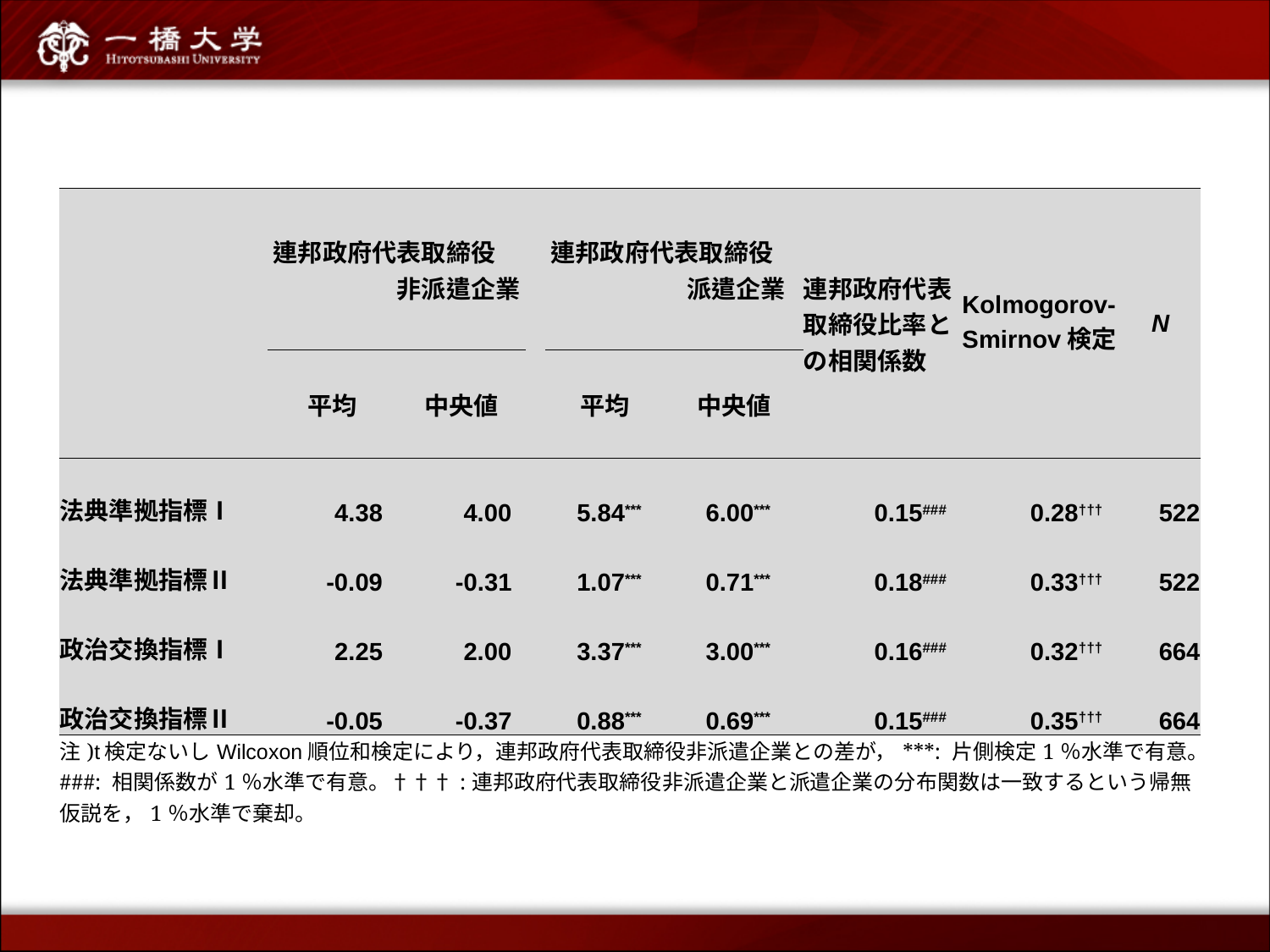

|  | 連邦政府代表取締役　　　　　　非派遣企業 |  |  | 連邦政府代表取締役　　　　　　派遣企業 |  |  |  | 連邦政府代表取締役比率との相関係数 |  | Kolmogorov-Smirnov検定 |  | N |
| --- | --- | --- | --- | --- | --- | --- | --- | --- | --- | --- | --- | --- |
|  | 平均 | 中央値 |  | 平均 |  | 中央値 |  |  |  |  |  |  |
| 法典準拠指標Ⅰ | 4.38 | 4.00 |  | 5.84 | \*\*\* | 6.00 | \*\*\* | 0.15 | ### | 0.28 | ††† | 522 |
| 法典準拠指標Ⅱ | -0.09 | -0.31 |  | 1.07 | \*\*\* | 0.71 | \*\*\* | 0.18 | ### | 0.33 | ††† | 522 |
| 政治交換指標Ⅰ | 2.25 | 2.00 |  | 3.37 | \*\*\* | 3.00 | \*\*\* | 0.16 | ### | 0.32 | ††† | 664 |
| 政治交換指標Ⅱ | -0.05 | -0.37 |  | 0.88 | \*\*\* | 0.69 | \*\*\* | 0.15 | ### | 0.35 | ††† | 664 |
| 注)t検定ないしWilcoxon順位和検定により，連邦政府代表取締役非派遣企業との差が，\*\*\*: 片側検定1％水準で有意。###: 相関係数が1％水準で有意。†††:連邦政府代表取締役非派遣企業と派遣企業の分布関数は一致するという帰無仮説を，1％水準で棄却。 |  |  |  |  |  |  |  |  |  |  |  |  |